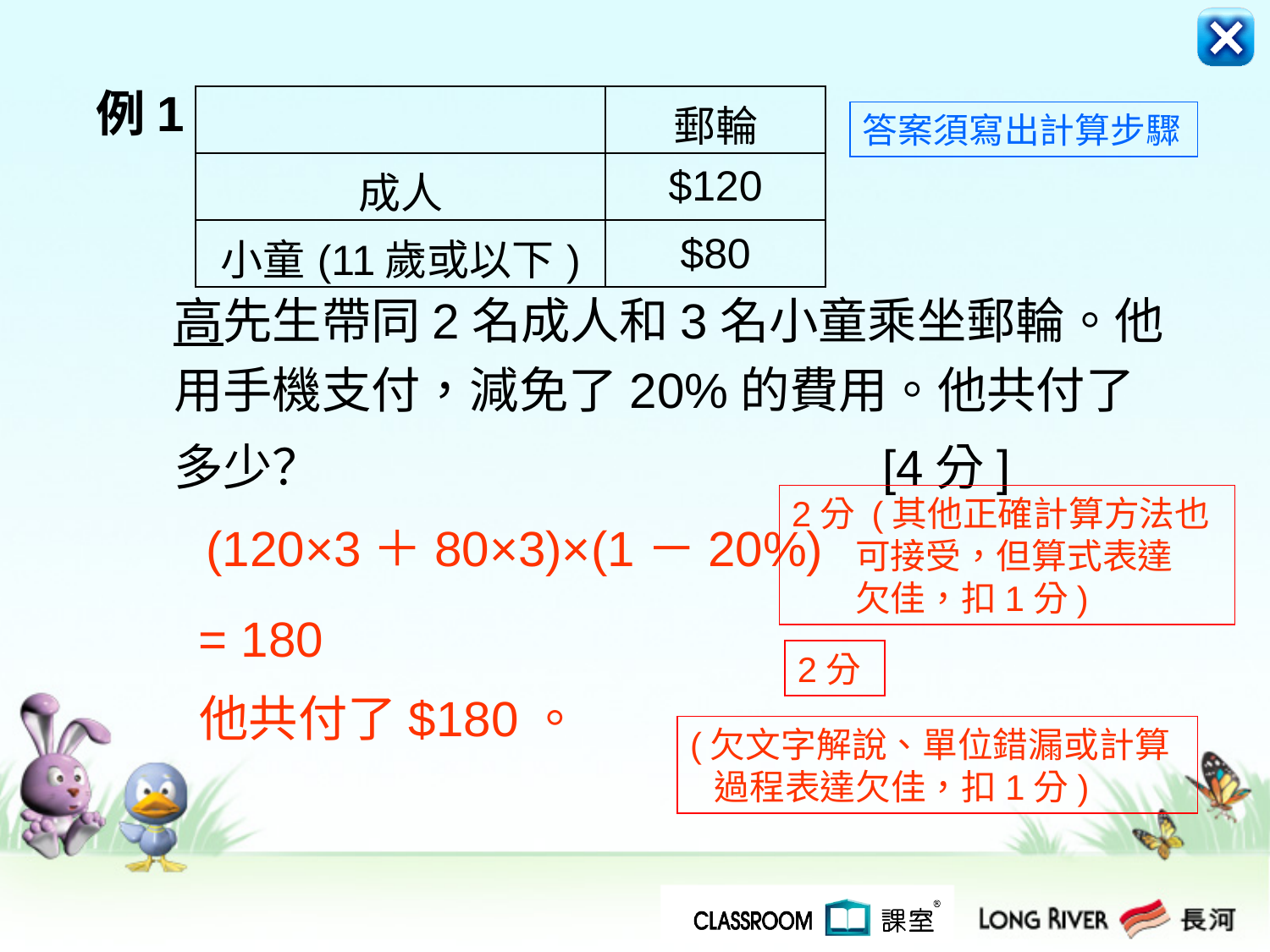

例1

      高先生帶同2名成人和3名小童乘坐郵輪。他
      用手機支付，減免了20%的費用。他共付了
      多少？                                            [4分]
        (120×3＋80×3)×(1－20%)
	    = 180
	    他共付了$180。
|  | 郵輪 |
| --- | --- |
| 成人 | $120 |
| 小童(11歲或以下) | $80 |
答案須寫出計算步驟
2分 (其他正確計算方法也
       可接受，但算式表達
       欠佳，扣1分)
2分
(欠文字解說、單位錯漏或計算
  過程表達欠佳，扣1分)